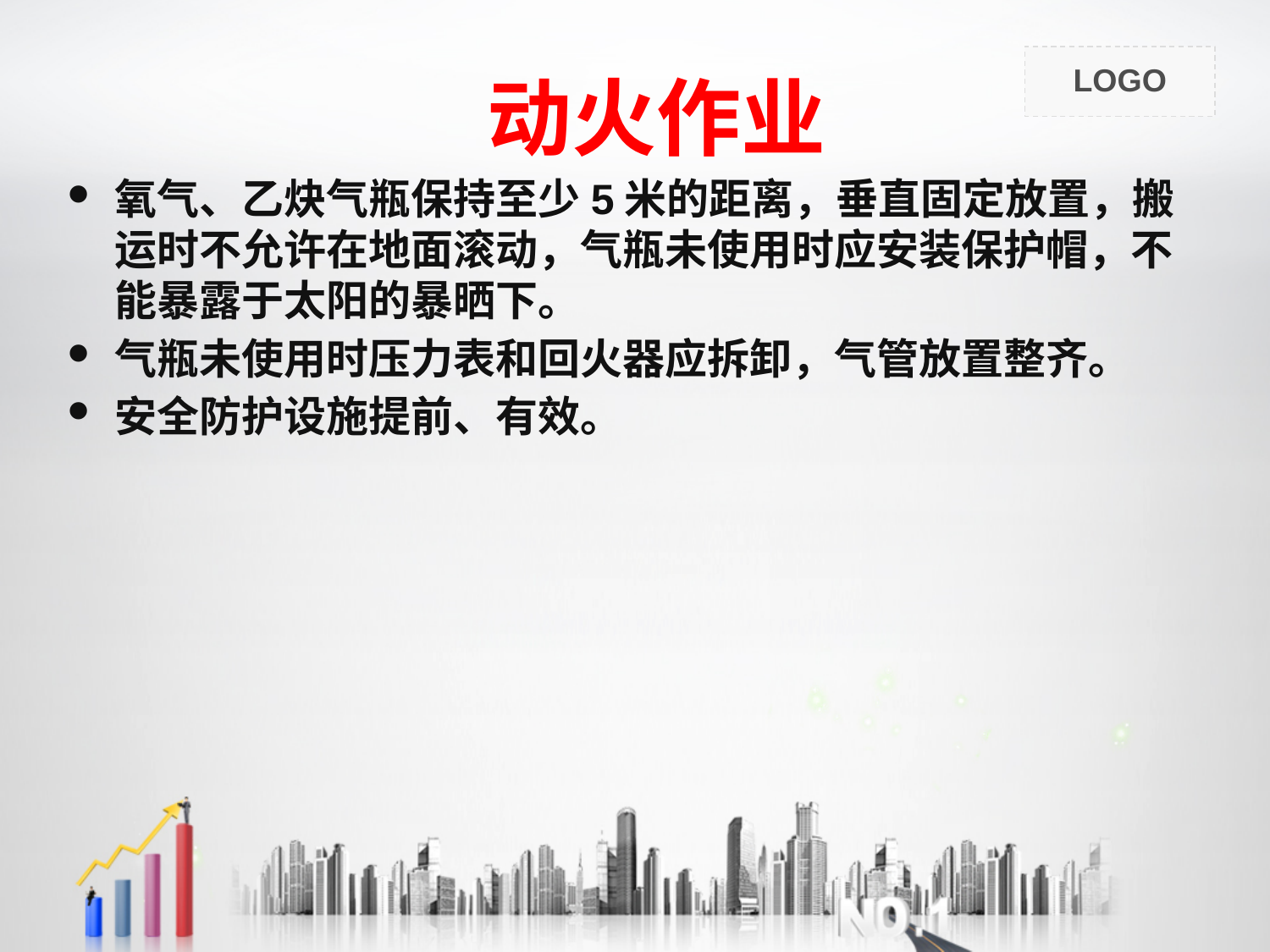

动火作业
氧气、乙炔气瓶保持至少5米的距离，垂直固定放置，搬运时不允许在地面滚动，气瓶未使用时应安装保护帽，不能暴露于太阳的暴晒下。
气瓶未使用时压力表和回火器应拆卸，气管放置整齐。
安全防护设施提前、有效。
43